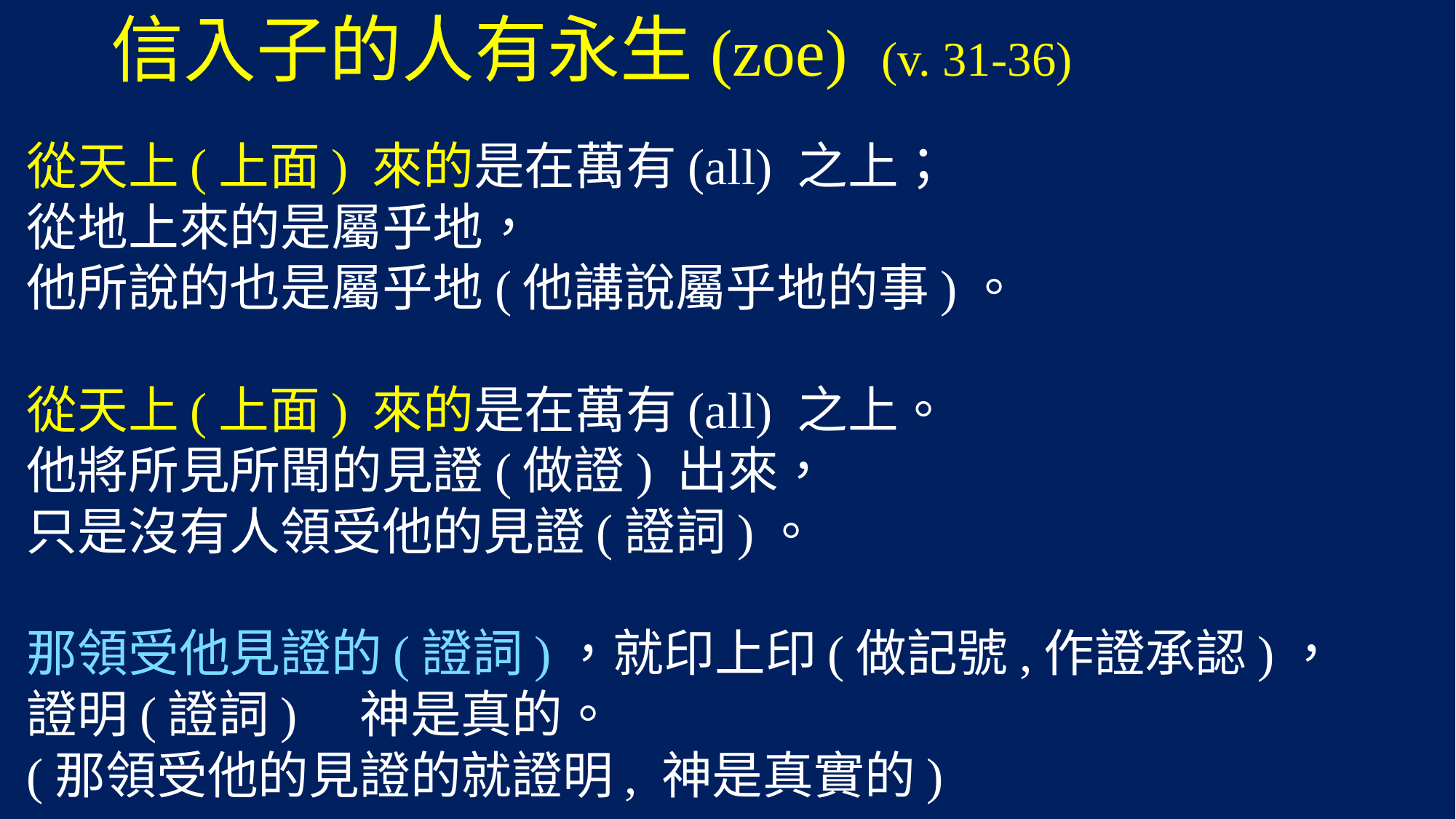

# 信入子的人有永生(zoe)  (v. 31-36)
從天上(上面) 來的是在萬有(all) 之上；
從地上來的是屬乎地，
他所說的也是屬乎地(他講說屬乎地的事)。

從天上(上面) 來的是在萬有(all) 之上。
他將所見所聞的見證(做證) 出來，
只是沒有人領受他的見證(證詞)。

那領受他見證的(證詞)，就印上印(做記號,作證承認)，
證明(證詞)　神是真的。
(那領受他的見證的就證明, 神是真實的)